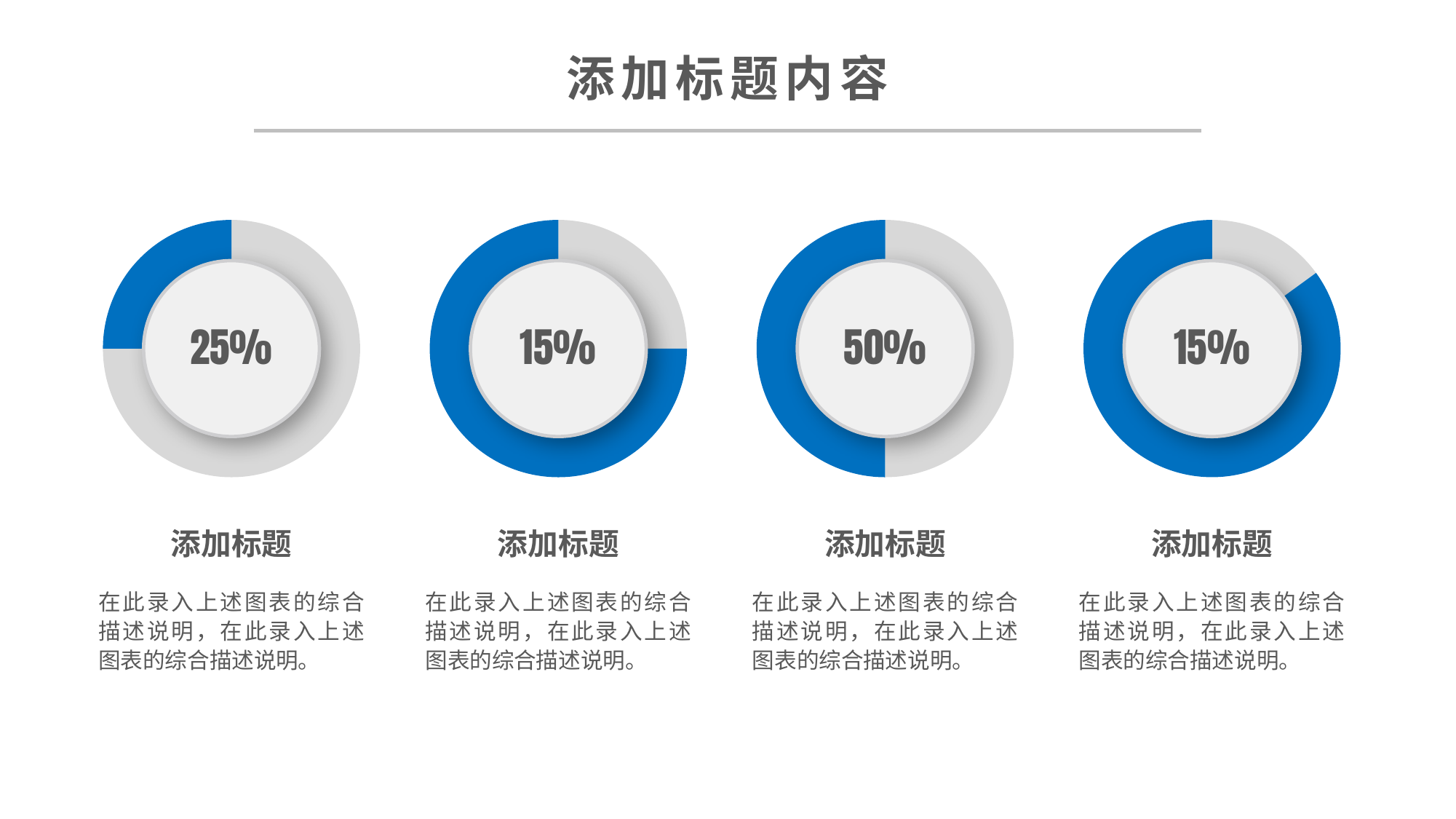

### Chart

| Category |  |
|---|---|
25%

### Chart

| Category |  |
|---|---|
15%

### Chart

| Category |  |
|---|---|
50%

### Chart

| Category |  |
|---|---|
15%
添加标题
添加标题
添加标题
添加标题
在此录入上述图表的综合描述说明，在此录入上述图表的综合描述说明。
在此录入上述图表的综合描述说明，在此录入上述图表的综合描述说明。
在此录入上述图表的综合描述说明，在此录入上述图表的综合描述说明。
在此录入上述图表的综合描述说明，在此录入上述图表的综合描述说明。